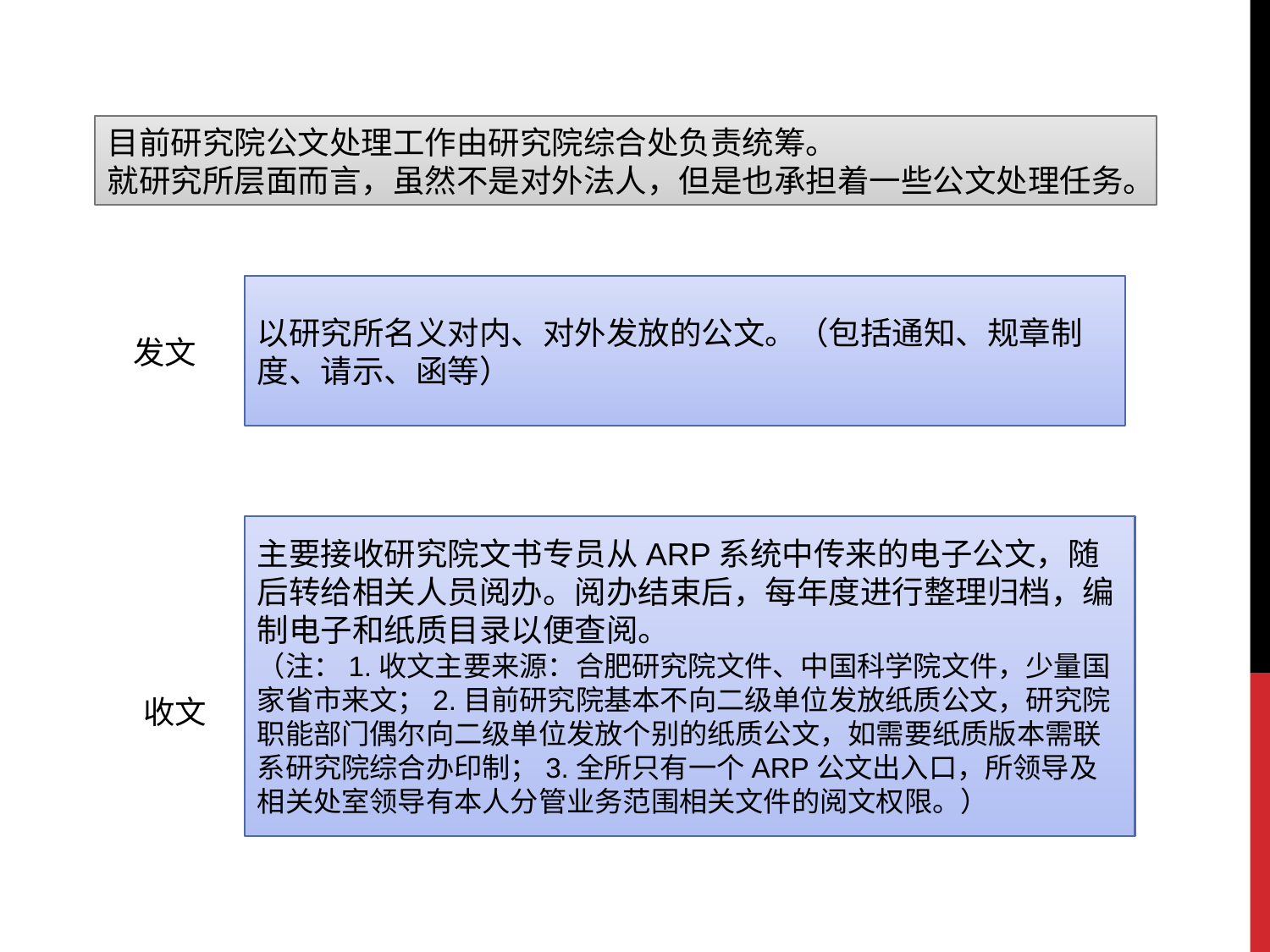

目前研究院公文处理工作由研究院综合处负责统筹。
就研究所层面而言，虽然不是对外法人，但是也承担着一些公文处理任务。
以研究所名义对内、对外发放的公文。（包括通知、规章制度、请示、函等）
发文
主要接收研究院文书专员从ARP系统中传来的电子公文，随后转给相关人员阅办。阅办结束后，每年度进行整理归档，编制电子和纸质目录以便查阅。
（注：1.收文主要来源：合肥研究院文件、中国科学院文件，少量国家省市来文；2.目前研究院基本不向二级单位发放纸质公文，研究院职能部门偶尔向二级单位发放个别的纸质公文，如需要纸质版本需联系研究院综合办印制；3.全所只有一个ARP公文出入口，所领导及相关处室领导有本人分管业务范围相关文件的阅文权限。）
收文